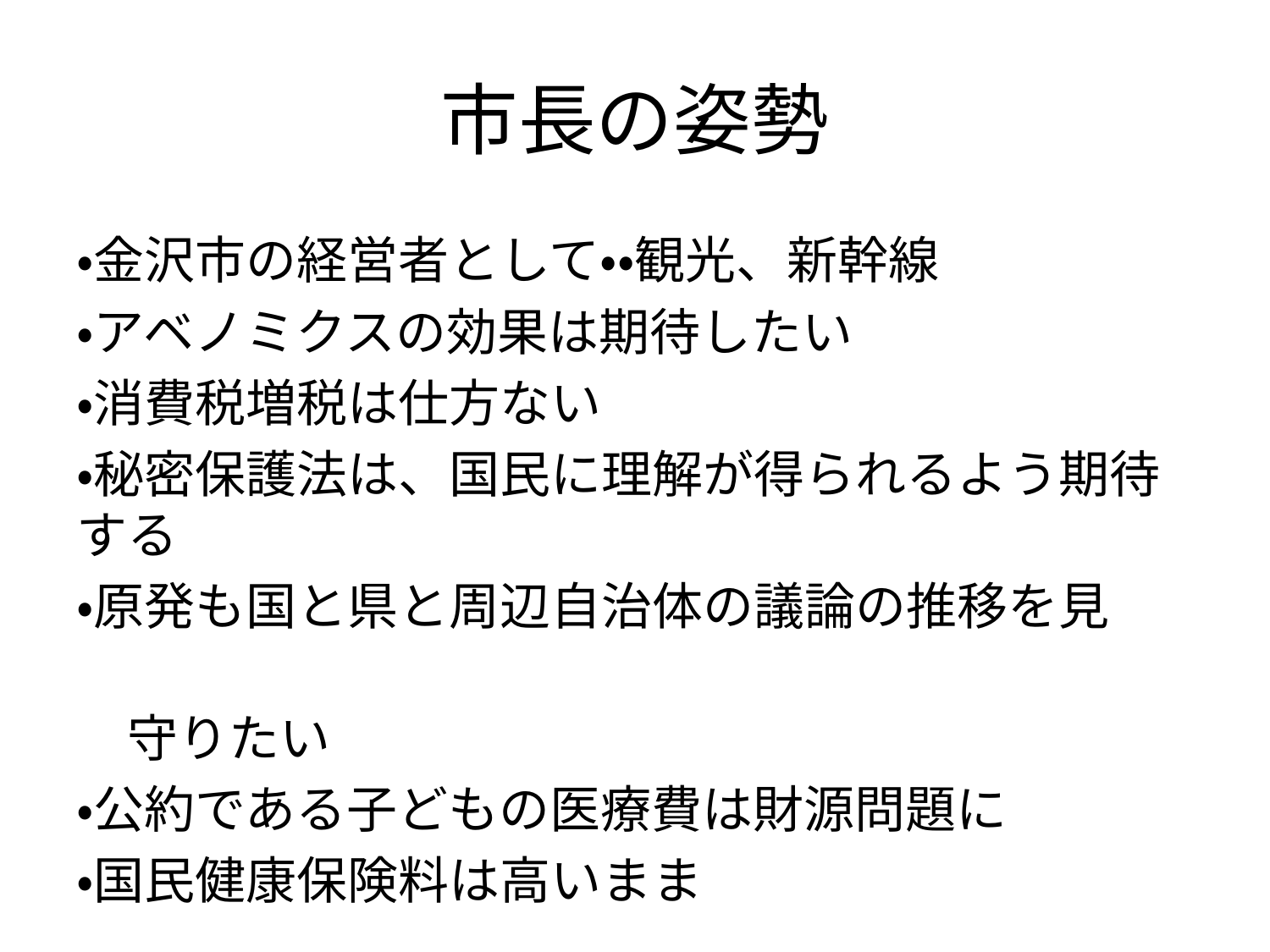

# 市長の姿勢
・金沢市の経営者として・・観光、新幹線
・アベノミクスの効果は期待したい
・消費税増税は仕方ない
・秘密保護法は、国民に理解が得られるよう期待する
・原発も国と県と周辺自治体の議論の推移を見
　守りたい
・公約である子どもの医療費は財源問題に
・国民健康保険料は高いまま